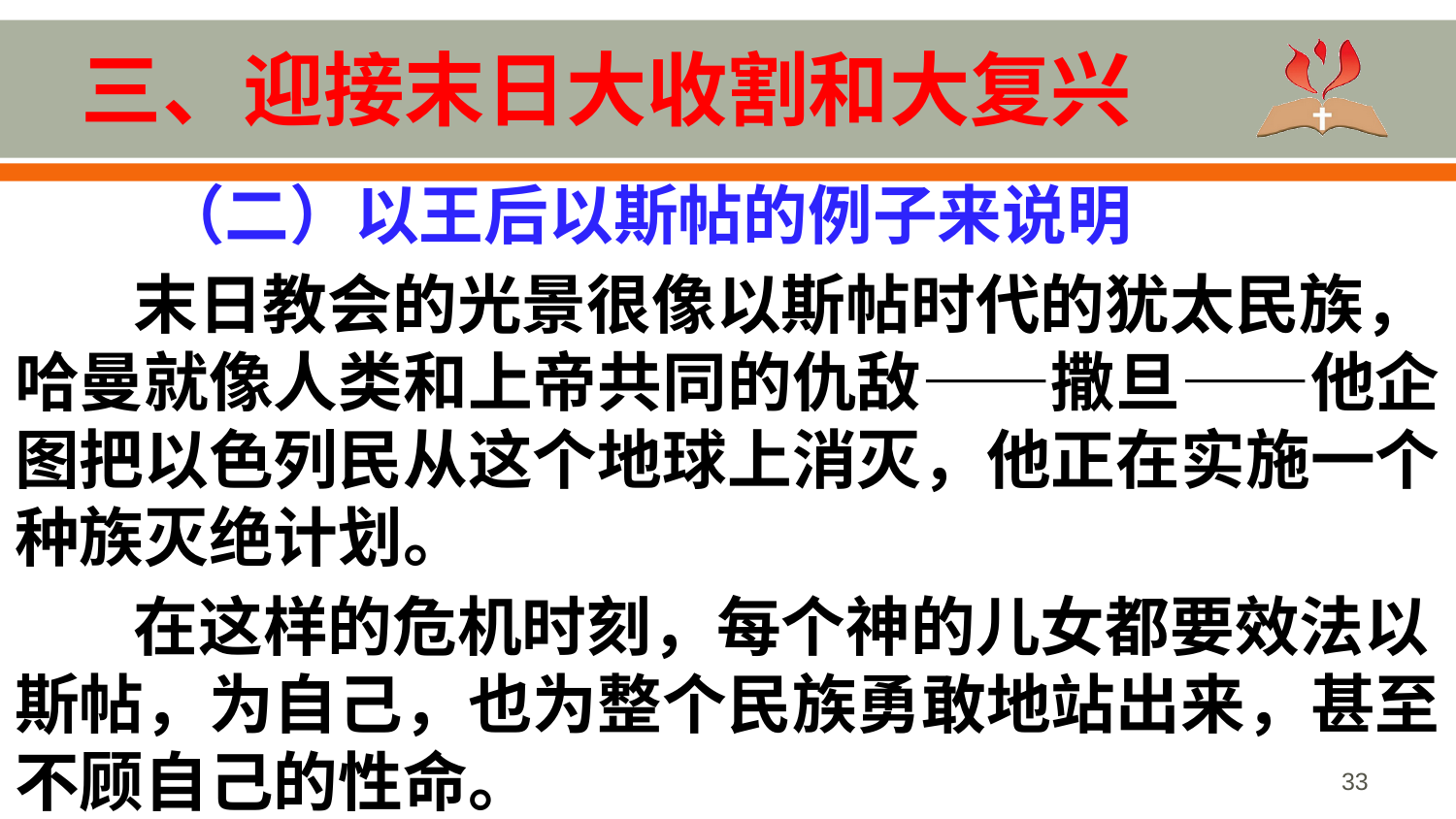

# 三、迎接末日大收割和大复兴
	（二）以王后以斯帖的例子来说明
末日教会的光景很像以斯帖时代的犹太民族，哈曼就像人类和上帝共同的仇敌——撒旦——他企图把以色列民从这个地球上消灭，他正在实施一个种族灭绝计划。
在这样的危机时刻，每个神的儿女都要效法以斯帖，为自己，也为整个民族勇敢地站出来，甚至不顾自己的性命。

33